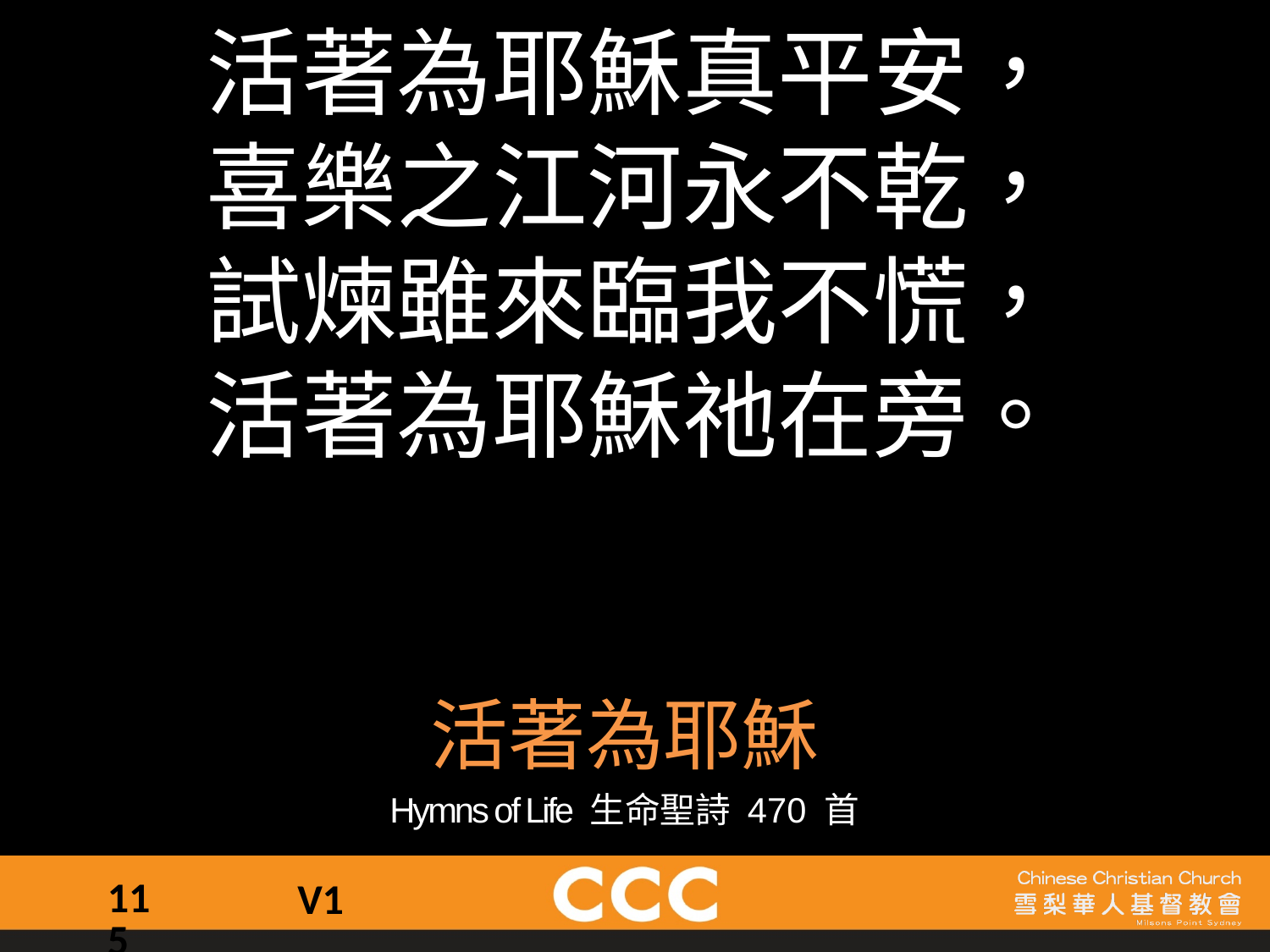

活著為耶穌真平安，
喜樂之江河永不乾，
試煉雖來臨我不慌，
活著為耶穌祂在旁。
活著為耶穌
Hymns of Life 生命聖詩 470 首
115
V1